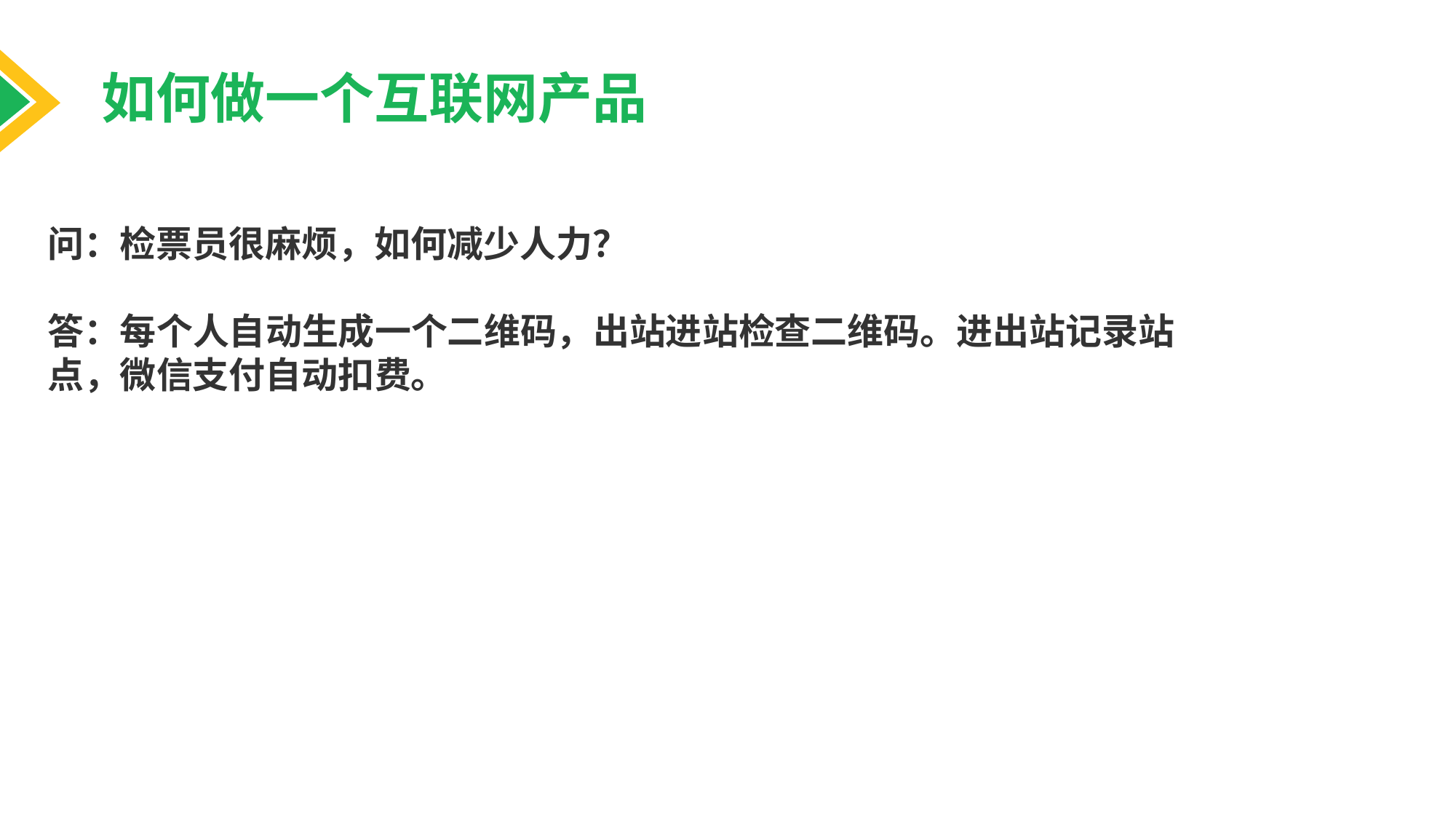

如何做一个互联网产品

问：检票员很麻烦，如何减少人力？

答：每个人自动生成一个二维码，出站进站检查二维码。进出站记录站点，微信支付自动扣费。